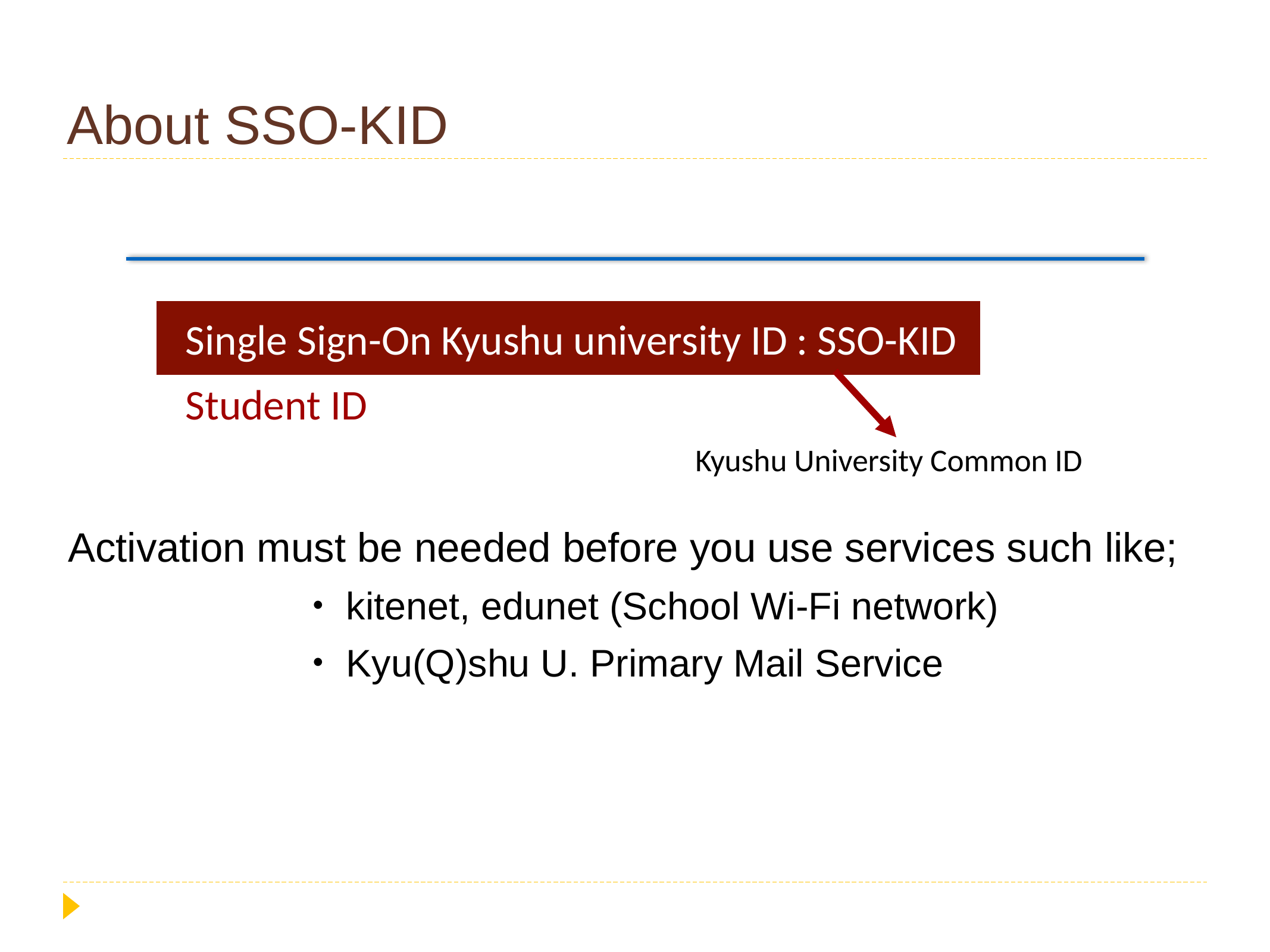

# About SSO-KID

Single Sign-On Kyushu university ID : SSO-KID
Student ID
Kyushu University Common ID
Activation must be needed before you use services such like;
・kitenet, edunet (School Wi-Fi network)
・Kyu(Q)shu U. Primary Mail Service